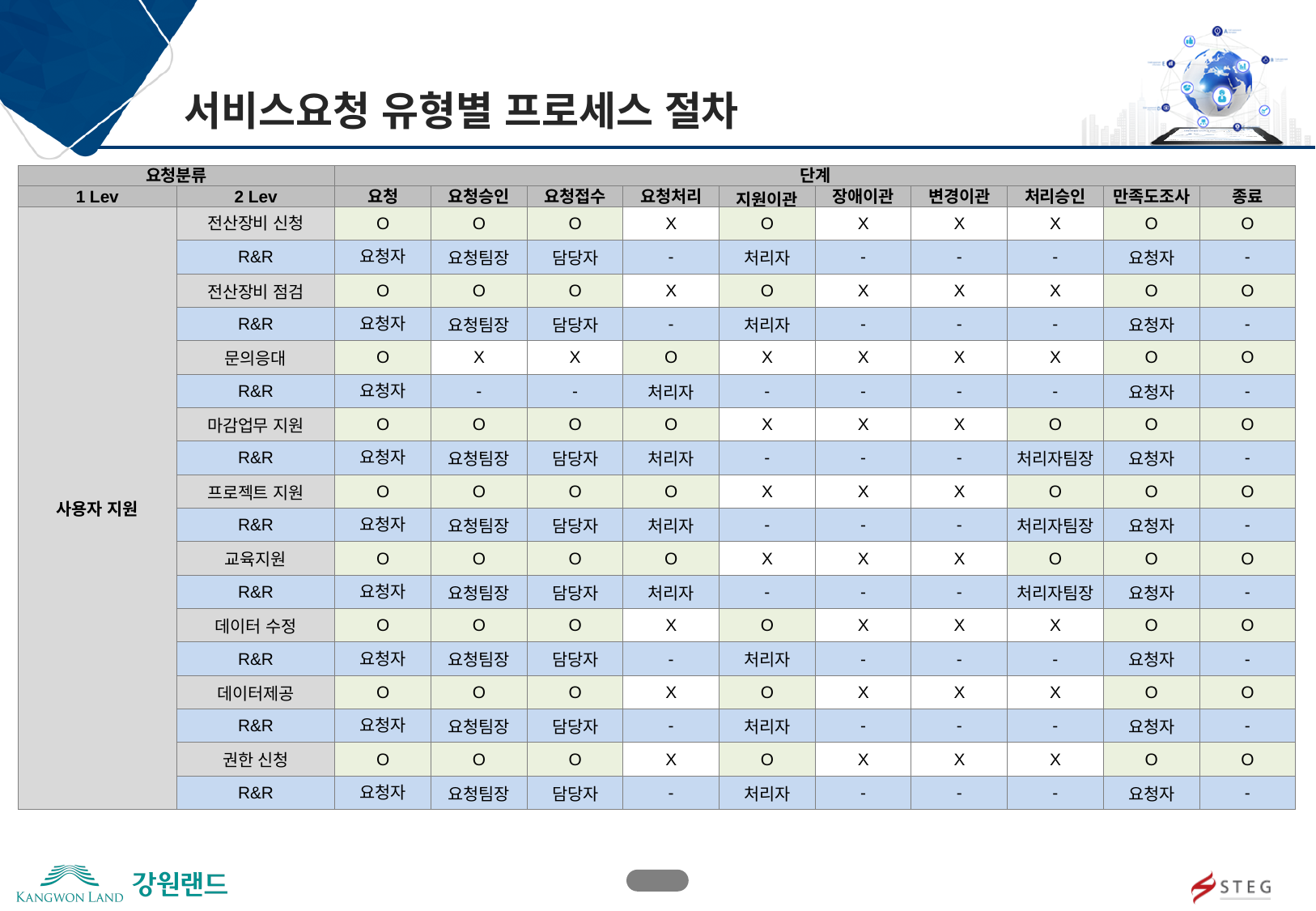

서비스요청 유형별 프로세스 절차
| 요청분류 |  | 단계 |  |  |  |  |  |  |  |  |  |
| --- | --- | --- | --- | --- | --- | --- | --- | --- | --- | --- | --- |
| 1 Lev | 2 Lev | 요청 | 요청승인 | 요청접수 | 요청처리 | 지원이관 | 장애이관 | 변경이관 | 처리승인 | 만족도조사 | 종료 |
| 사용자 지원 | 전산장비 신청 | O | O | O | X | O | X | X | X | O | O |
|  | R&R | 요청자 | 요청팀장 | 담당자 | - | 처리자 | - | - | - | 요청자 | - |
|  | 전산장비 점검 | O | O | O | X | O | X | X | X | O | O |
|  | R&R | 요청자 | 요청팀장 | 담당자 | - | 처리자 | - | - | - | 요청자 | - |
|  | 문의응대 | O | X | X | O | X | X | X | X | O | O |
|  | R&R | 요청자 | - | - | 처리자 | - | - | - | - | 요청자 | - |
|  | 마감업무 지원 | O | O | O | O | X | X | X | O | O | O |
|  | R&R | 요청자 | 요청팀장 | 담당자 | 처리자 | - | - | - | 처리자팀장 | 요청자 | - |
|  | 프로젝트 지원 | O | O | O | O | X | X | X | O | O | O |
|  | R&R | 요청자 | 요청팀장 | 담당자 | 처리자 | - | - | - | 처리자팀장 | 요청자 | - |
|  | 교육지원 | O | O | O | O | X | X | X | O | O | O |
|  | R&R | 요청자 | 요청팀장 | 담당자 | 처리자 | - | - | - | 처리자팀장 | 요청자 | - |
|  | 데이터 수정 | O | O | O | X | O | X | X | X | O | O |
|  | R&R | 요청자 | 요청팀장 | 담당자 | - | 처리자 | - | - | - | 요청자 | - |
|  | 데이터제공 | O | O | O | X | O | X | X | X | O | O |
|  | R&R | 요청자 | 요청팀장 | 담당자 | - | 처리자 | - | - | - | 요청자 | - |
|  | 권한 신청 | O | O | O | X | O | X | X | X | O | O |
|  | R&R | 요청자 | 요청팀장 | 담당자 | - | 처리자 | - | - | - | 요청자 | - |